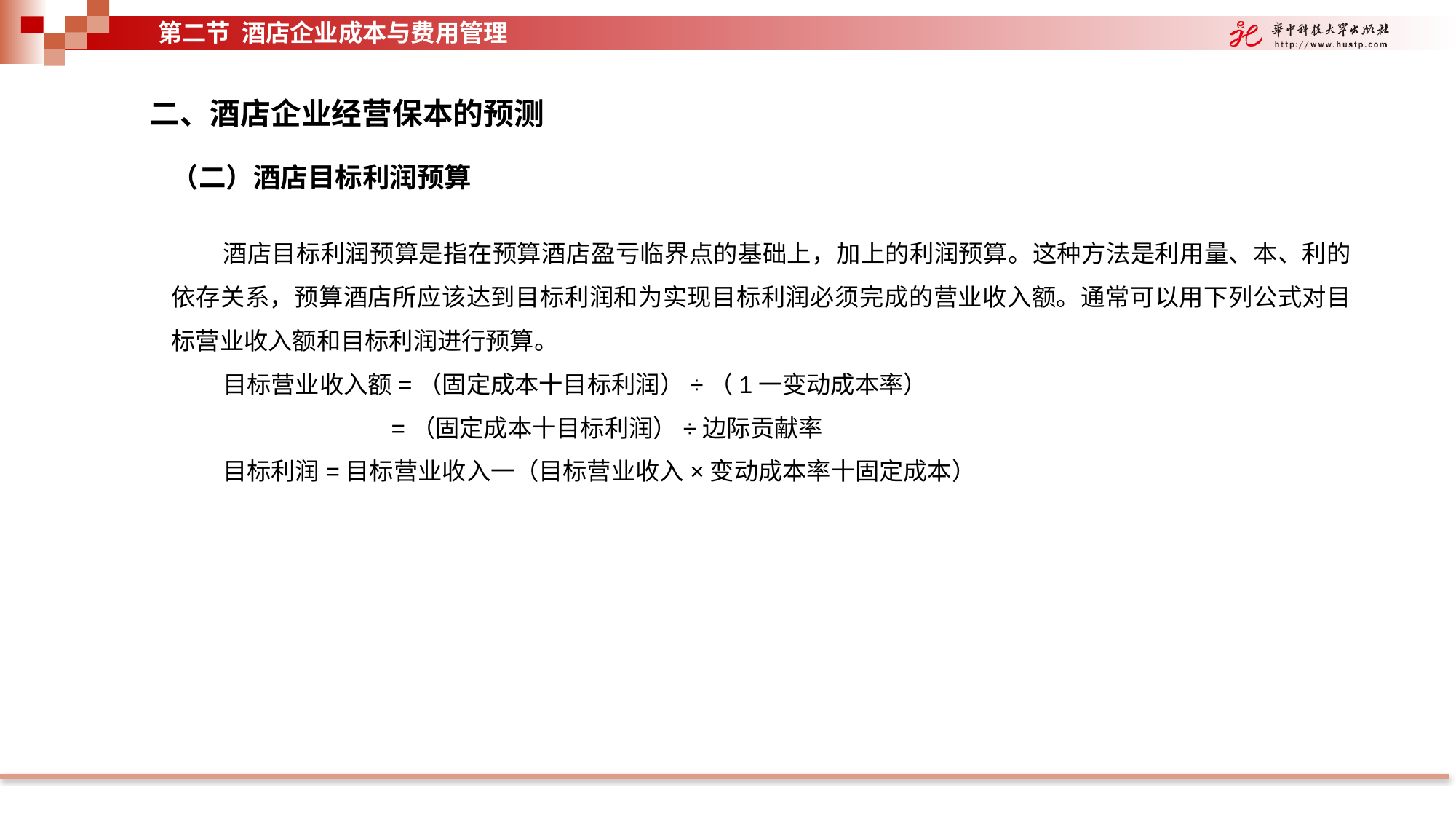

第二节  酒店企业成本与费用管理
二、酒店企业经营保本的预测
（二）酒店目标利润预算
酒店目标利润预算是指在预算酒店盈亏临界点的基础上，加上的利润预算。这种方法是利用量、本、利的依存关系，预算酒店所应该达到目标利润和为实现目标利润必须完成的营业收入额。通常可以用下列公式对目标营业收入额和目标利润进行预算。
目标营业收入额=（固定成本十目标利润）÷（1一变动成本率）
                         =（固定成本十目标利润）÷边际贡献率
目标利润=目标营业收入一（目标营业收入×变动成本率十固定成本）